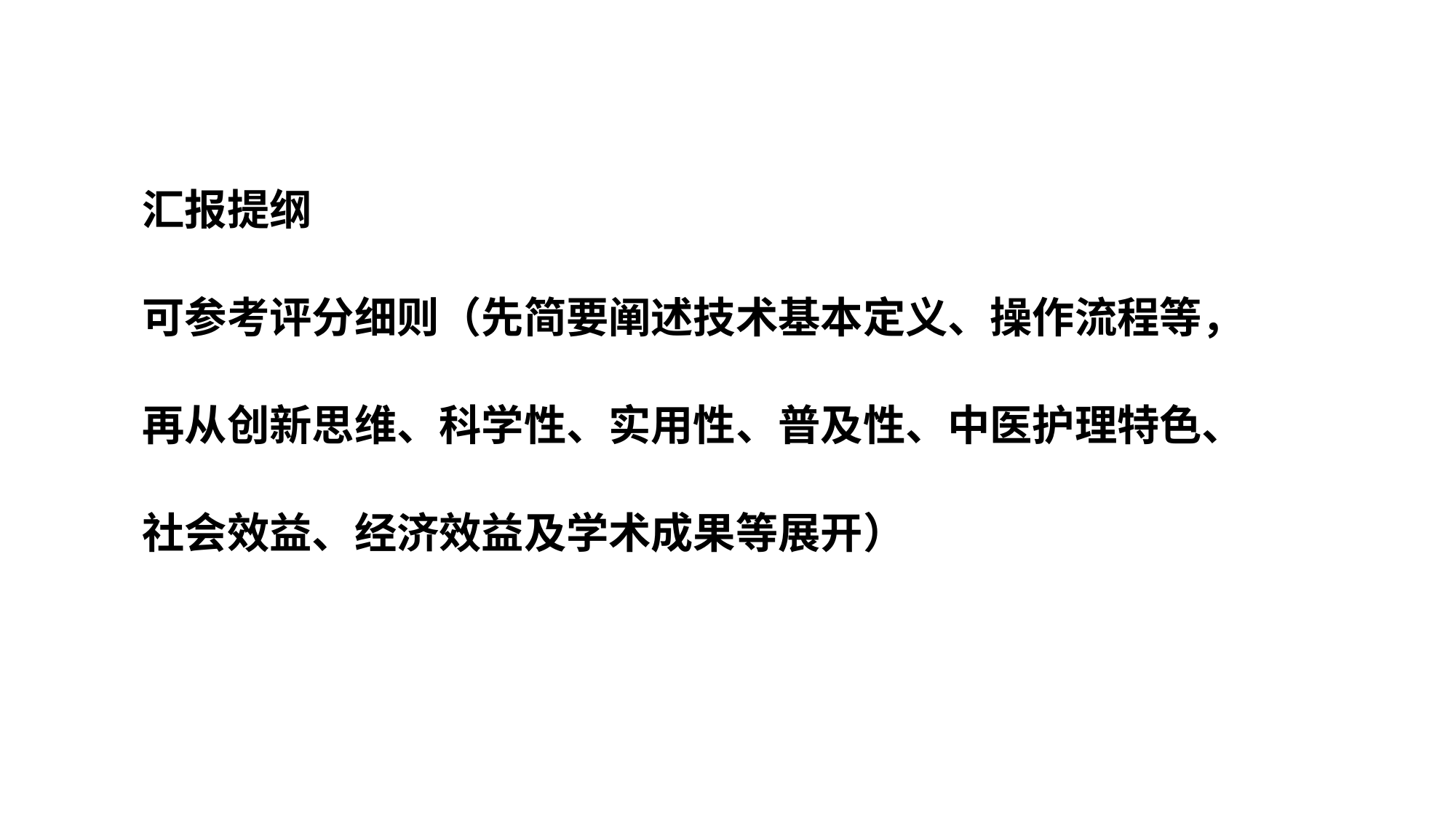

汇报提纲
可参考评分细则（先简要阐述技术基本定义、操作流程等，再从创新思维、科学性、实用性、普及性、中医护理特色、社会效益、经济效益及学术成果等展开）